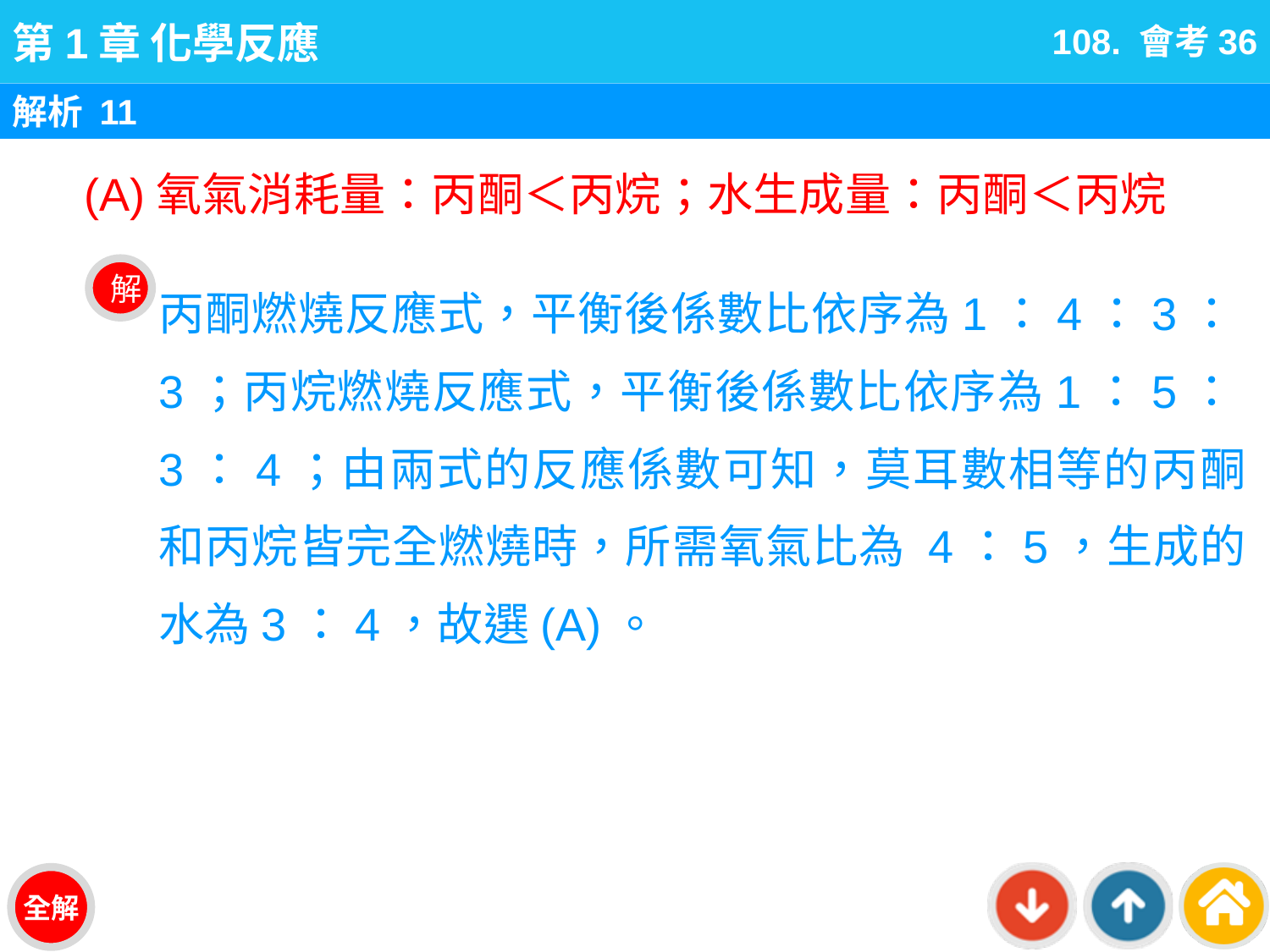

108. 會考36
解析 11
(A)氧氣消耗量：丙酮＜丙烷；水生成量：丙酮＜丙烷
丙酮燃燒反應式，平衡後係數比依序為1：4：3：3；丙烷燃燒反應式，平衡後係數比依序為1：5：3：4；由兩式的反應係數可知，莫耳數相等的丙酮和丙烷皆完全燃燒時，所需氧氣比為 4：5，生成的水為3：4，故選(A)。
解
全解